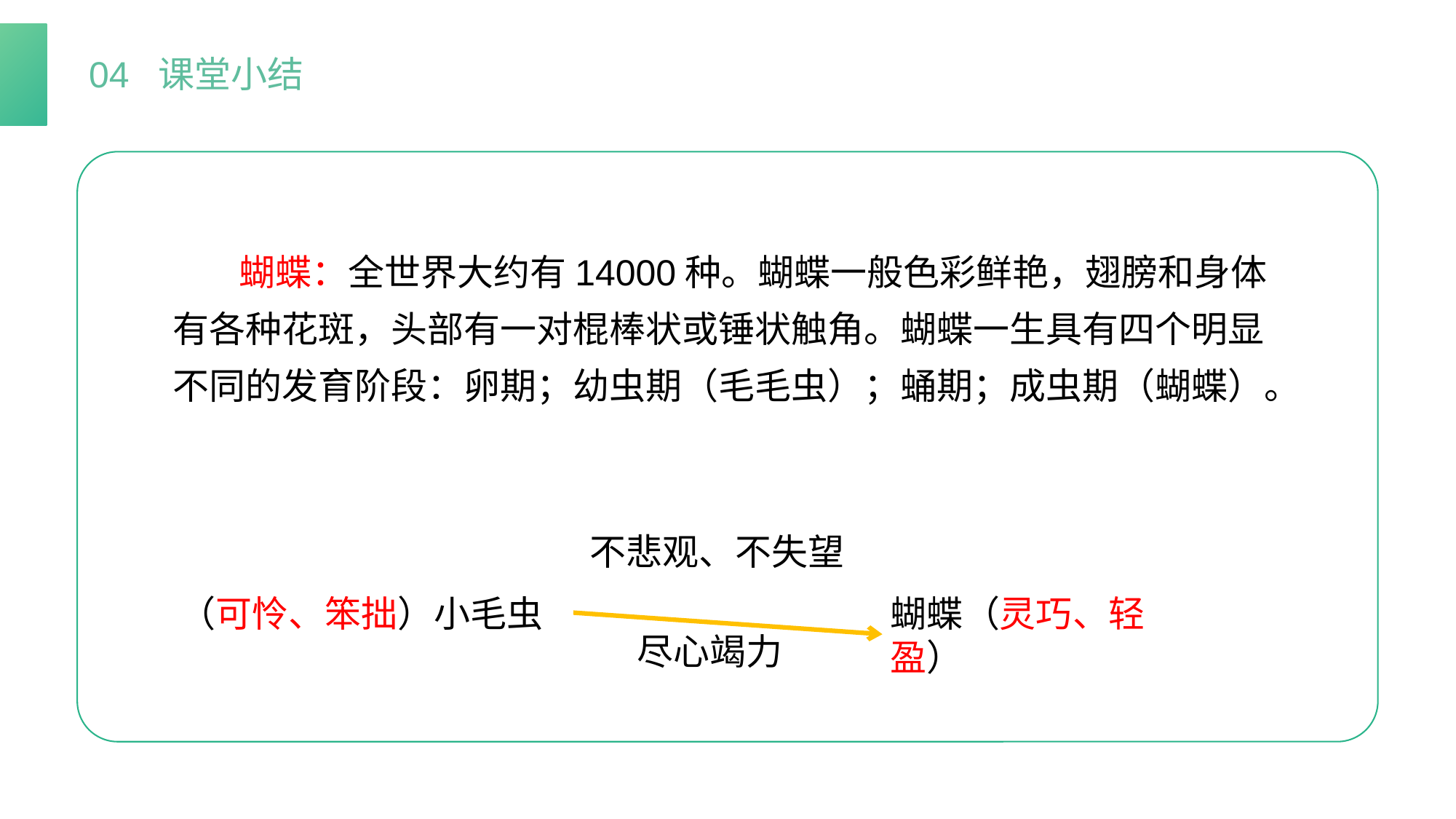

04  课堂小结
       蝴蝶：全世界大约有14000种。蝴蝶一般色彩鲜艳，翅膀和身体有各种花斑，头部有一对棍棒状或锤状触角。蝴蝶一生具有四个明显不同的发育阶段：卵期；幼虫期（毛毛虫）；蛹期；成虫期（蝴蝶）。
不悲观、不失望
（可怜、笨拙）小毛虫
蝴蝶（灵巧、轻盈）
尽心竭力